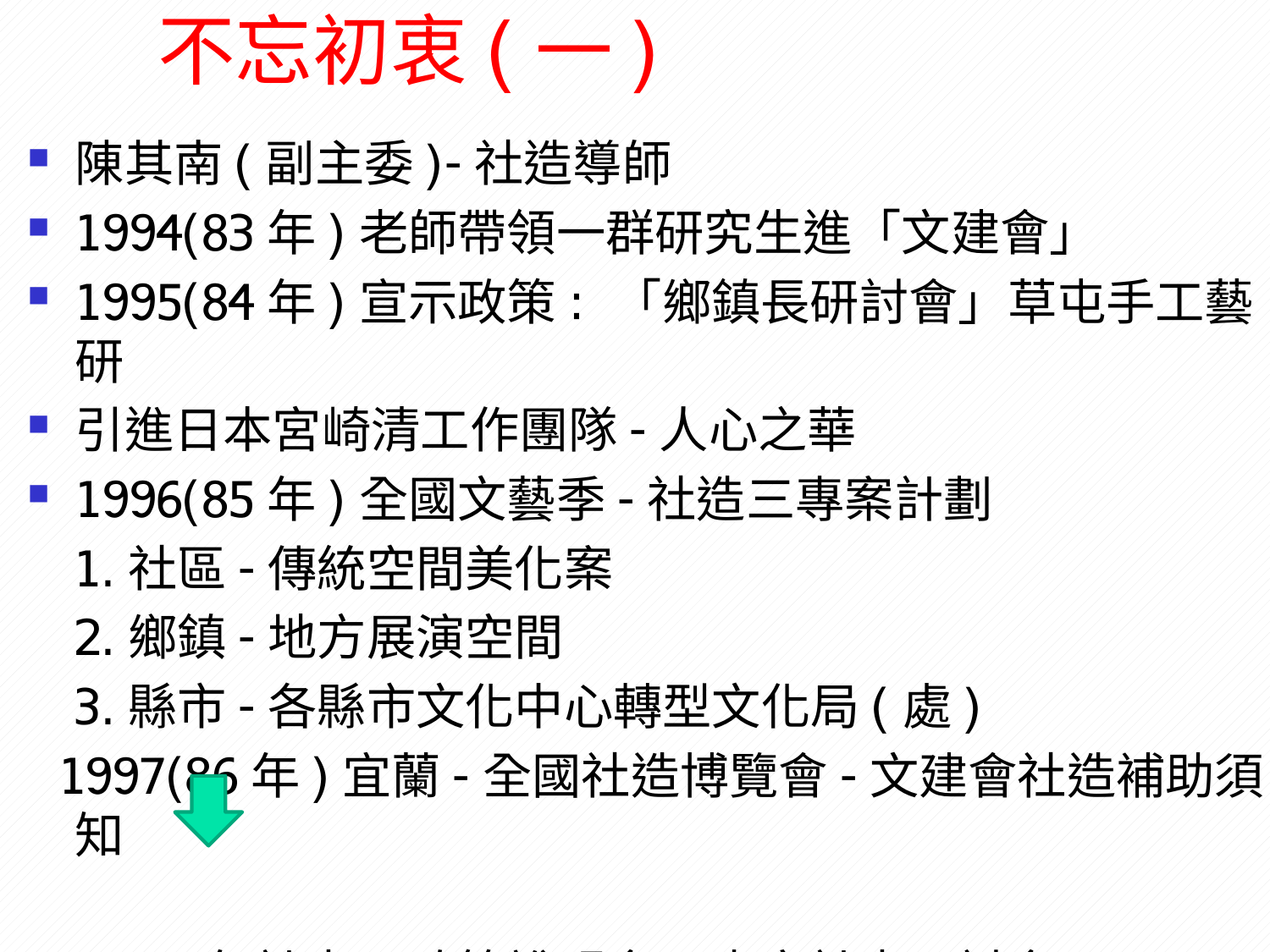

# 不忘初衷(一)
陳其南(副主委)-社造導師
1994(83年)老師帶領一群研究生進「文建會」
1995(84年)宣示政策: 「鄉鎮長研討會」草屯手工藝研
引進日本宮崎清工作團隊-人心之華
1996(85年)全國文藝季-社造三專案計劃
   1.社區-傳統空間美化案
   2.鄉鎮-地方展演空間
   3.縣市-各縣市文化中心轉型文化局(處)
  1997(86年)宜蘭-全國社造博覽會-文建會社造補助須知

         6年計畫     政策說明會     專案計畫研討會